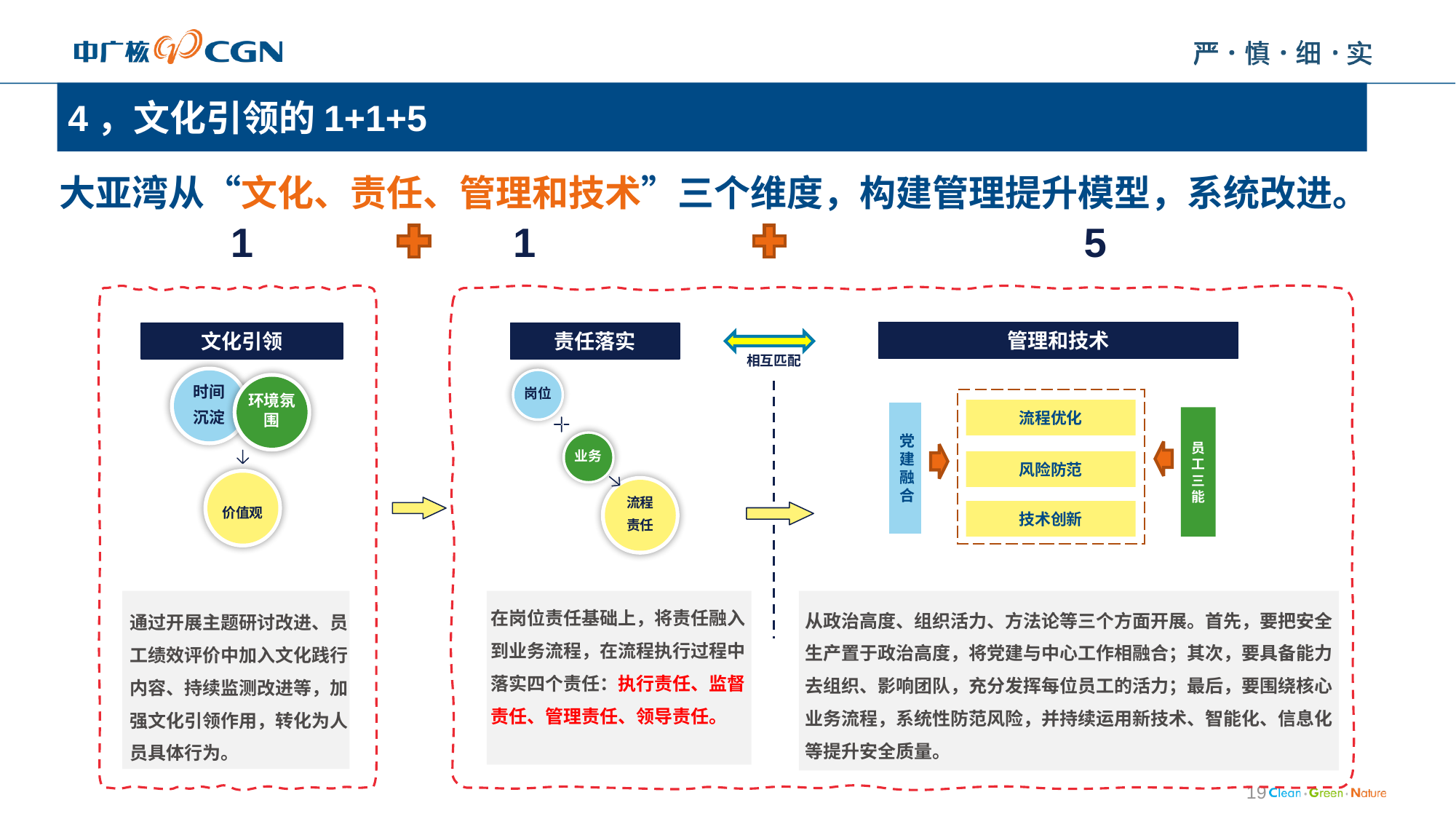

4，文化引领的1+1+5
大亚湾从“文化、责任、管理和技术”三个维度，构建管理提升模型，系统改进。
1
1
5

管理和技术
文化引领
责任落实

相互匹配

时间
沉淀

岗位

环境氛围

流程优化
党建融合
员工三能

业务

风险防范

价值观

流程
责任

技术创新

通过开展主题研讨改进、员工绩效评价中加入文化践行内容、持续监测改进等，加强文化引领作用，转化为人员具体行为。

在岗位责任基础上，将责任融入到业务流程，在流程执行过程中落实四个责任：执行责任、监督责任、管理责任、领导责任。

从政治高度、组织活力、方法论等三个方面开展。首先，要把安全生产置于政治高度，将党建与中心工作相融合；其次，要具备能力去组织、影响团队，充分发挥每位员工的活力；最后，要围绕核心业务流程，系统性防范风险，并持续运用新技术、智能化、信息化等提升安全质量。